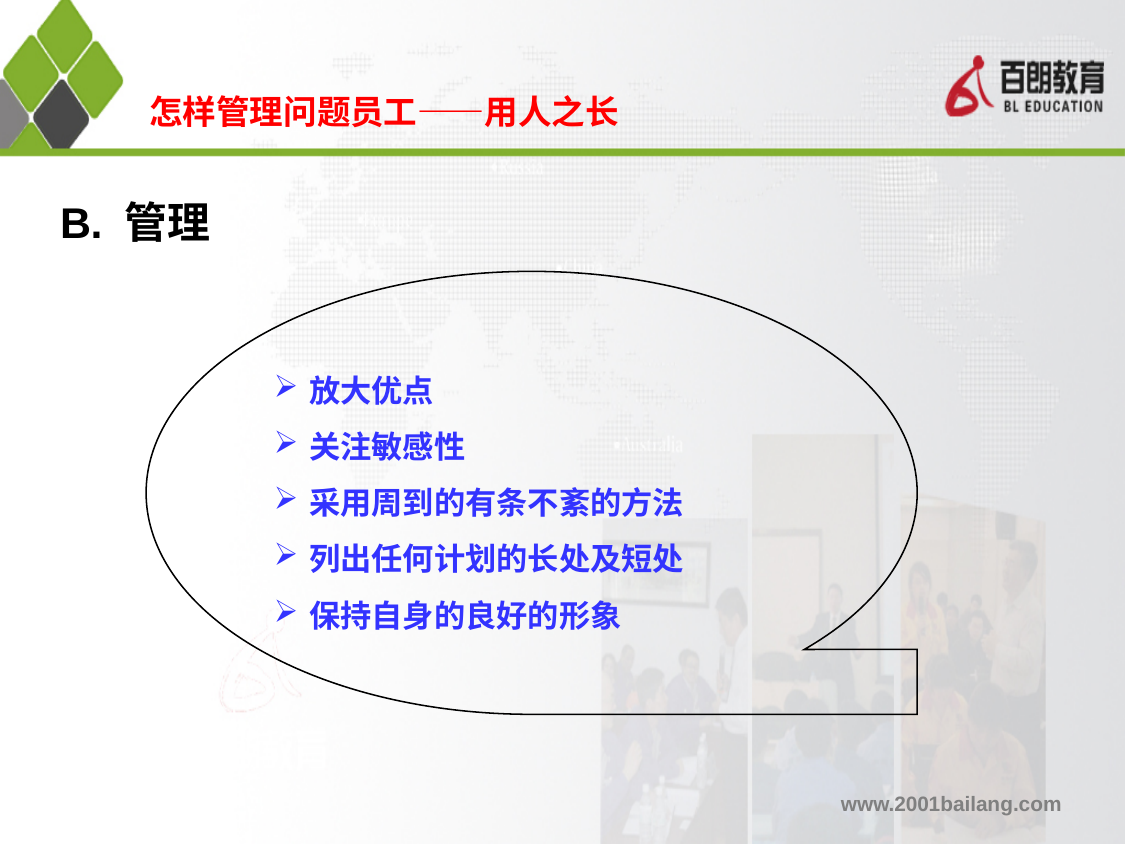

# 怎样管理问题员工——用人之长
B. 管理
放大优点
关注敏感性
采用周到的有条不紊的方法
列出任何计划的长处及短处
保持自身的良好的形象